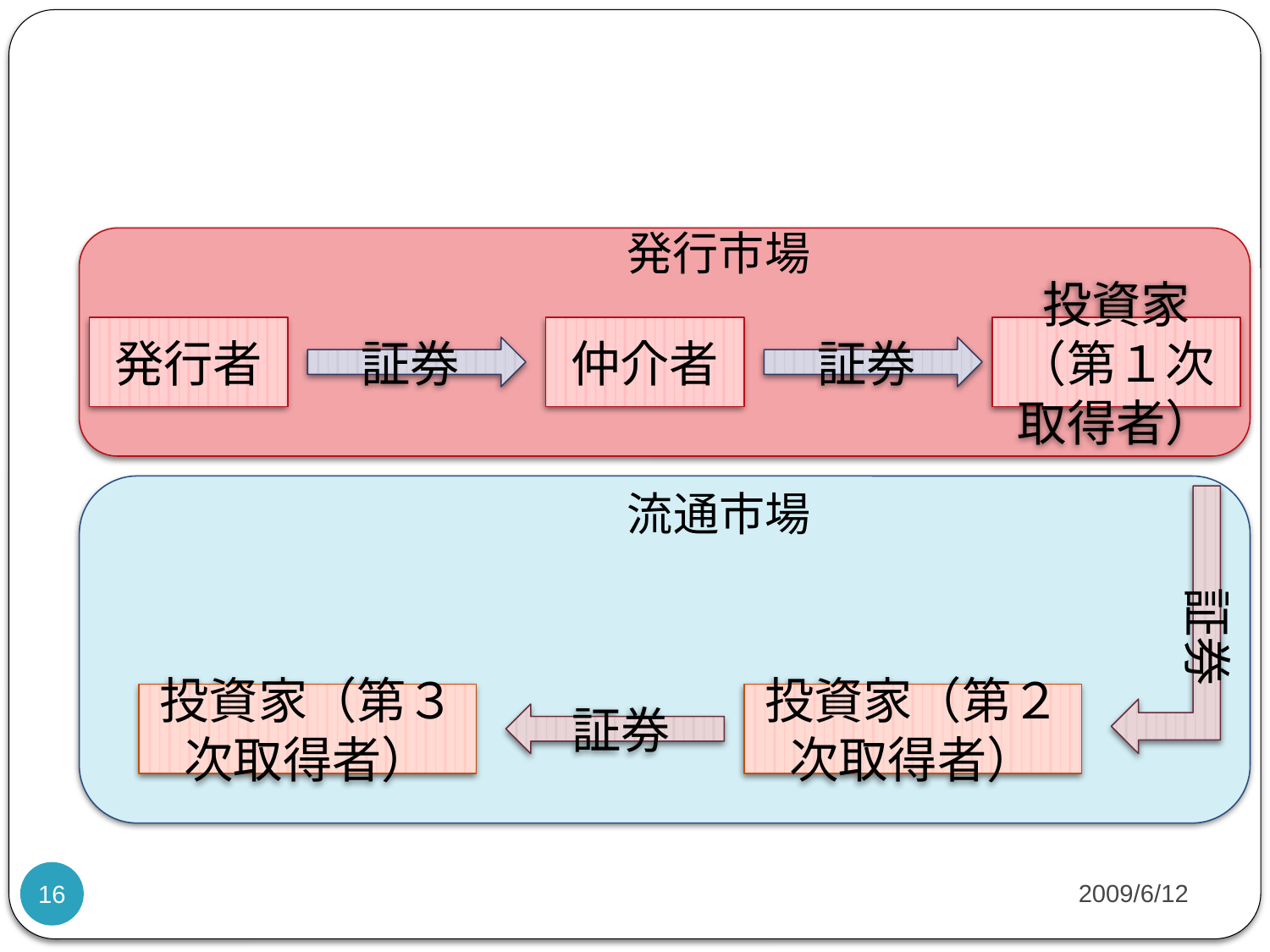

#
　　　　　　　　　　　　発行市場

　　　　　　　　　　　　流通市場

発行者
仲介者
投資家（第１次取得者）
証券
証券

証券
投資家（第３次取得者）
投資家（第２次取得者）
証券
2009/6/12
16